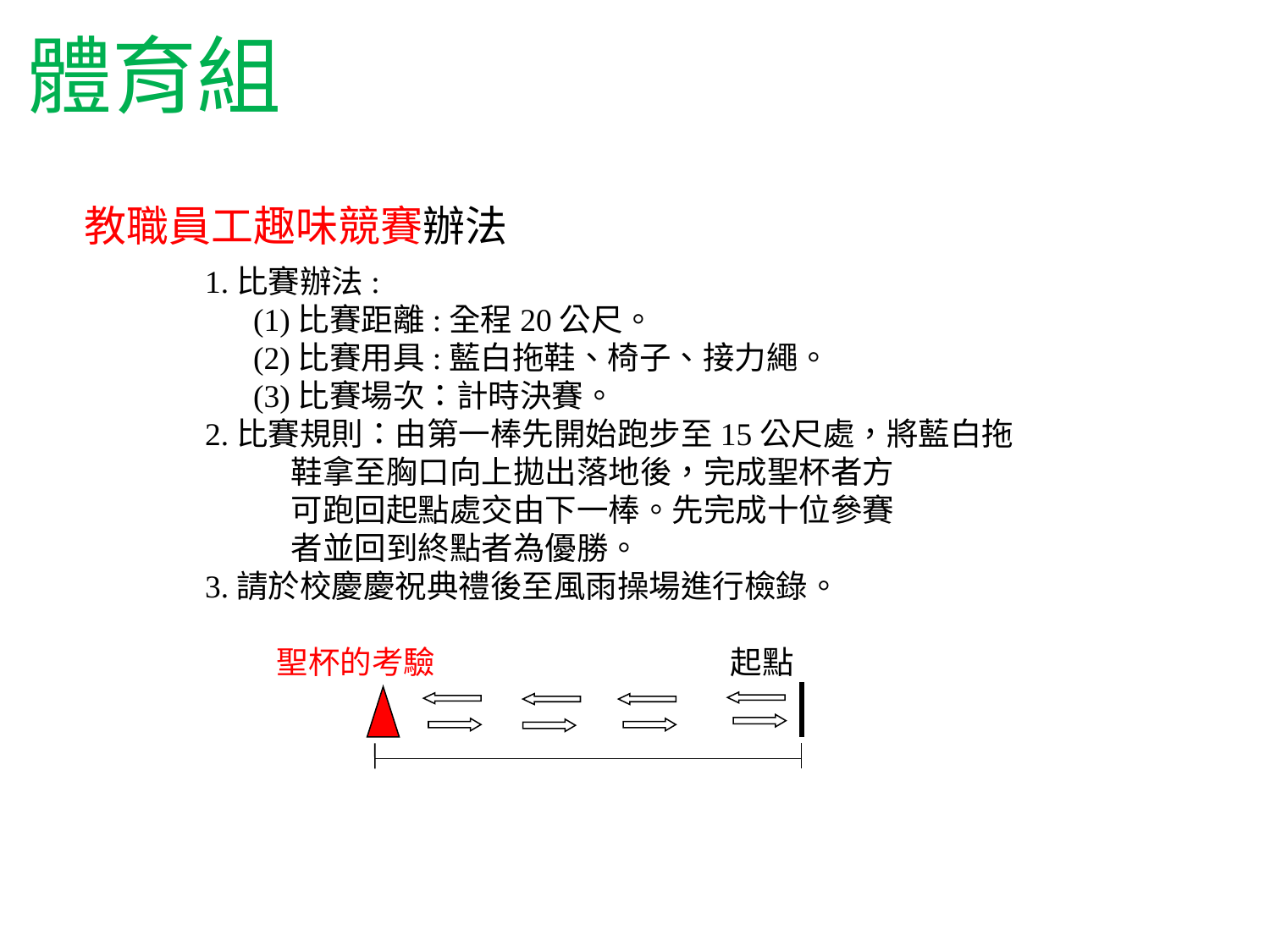

體育組
# 教職員工趣味競賽辦法
 1.比賽辦法:
       (1)比賽距離:全程20公尺。
       (2)比賽用具:藍白拖鞋、椅子、接力繩。
       (3)比賽場次：計時決賽。
 2.比賽規則：由第一棒先開始跑步至15公尺處，將藍白拖
            鞋拿至胸口向上拋出落地後，完成聖杯者方
            可跑回起點處交由下一棒。先完成十位參賽
            者並回到終點者為優勝。
 3.請於校慶慶祝典禮後至風雨操場進行檢錄。

          聖杯的考驗                                         起點